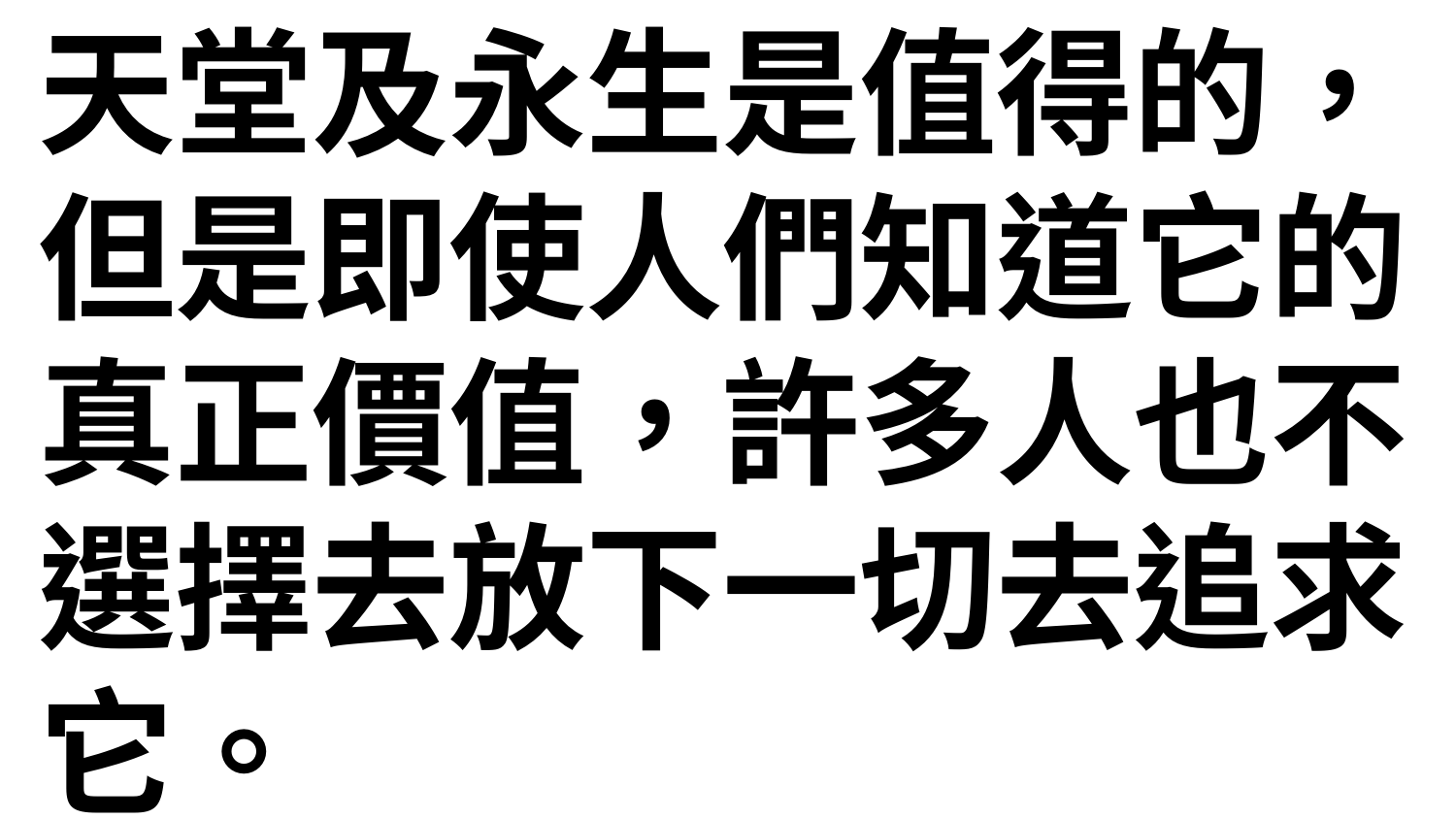

天堂及永生是值得的，但是即使人們知道它的真正價值，許多人也不選擇去放下一切去追求它。